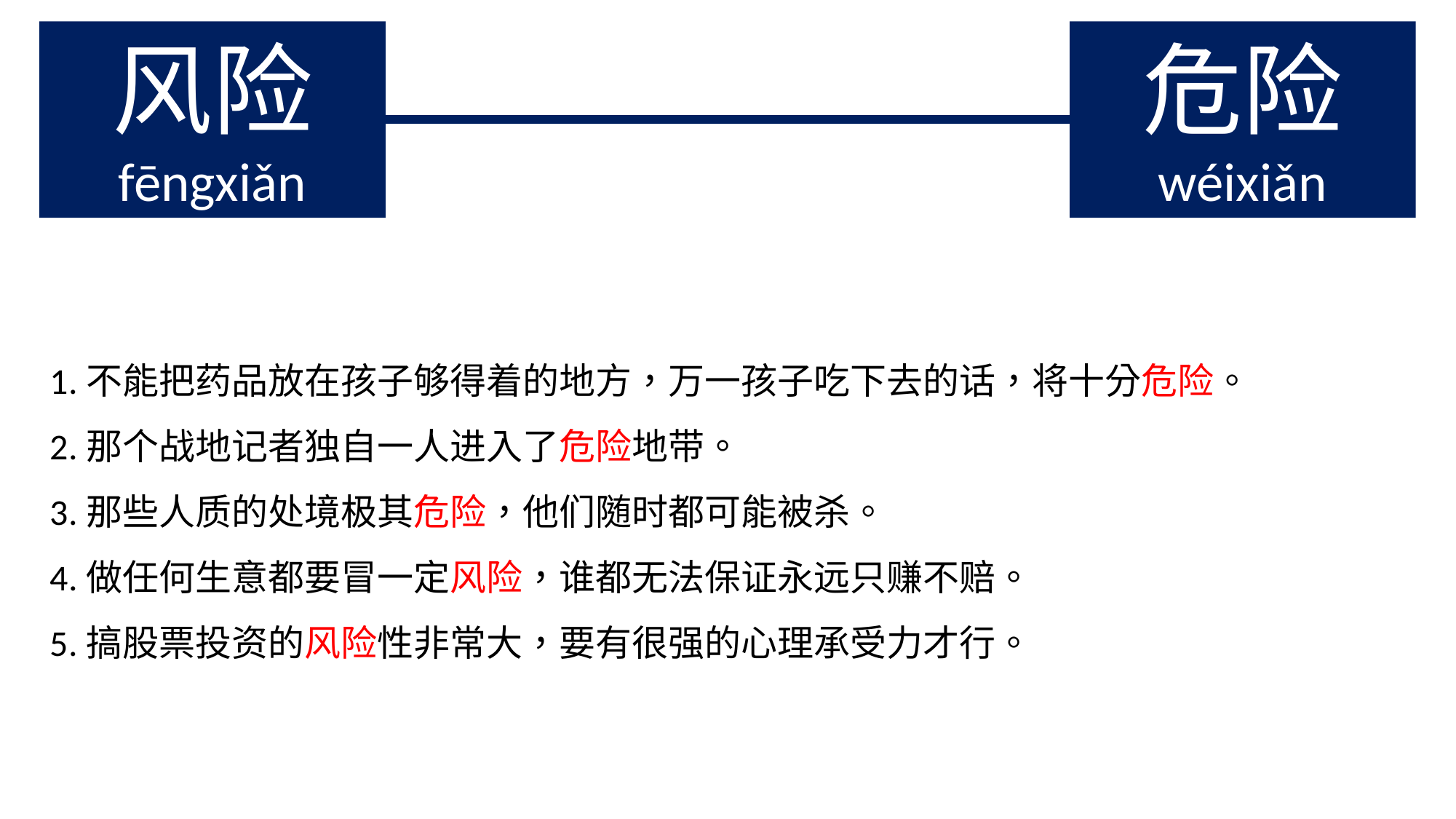

风险
fēngxiǎn
危险
wéixiǎn
1.不能把药品放在孩子够得着的地方，万一孩子吃下去的话，将十分危险。
2.那个战地记者独自一人进入了危险地带。
3.那些人质的处境极其危险，他们随时都可能被杀。
4.做任何生意都要冒一定风险，谁都无法保证永远只赚不赔。
5.搞股票投资的风险性非常大，要有很强的心理承受力才行。